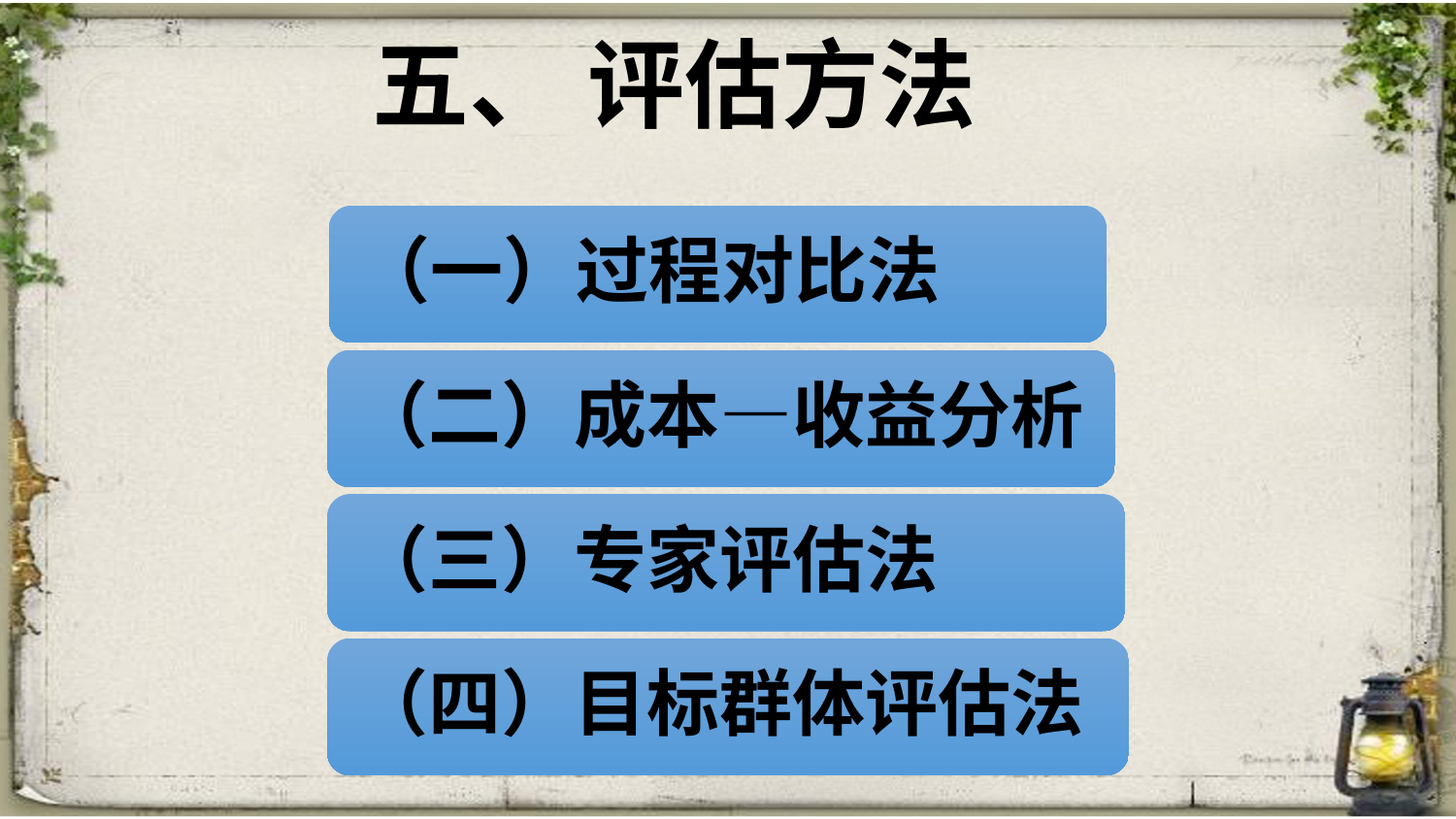

五、 评估方法

（一）过程对比法
（二）成本—收益分析
（三）专家评估法
（四）目标群体评估法